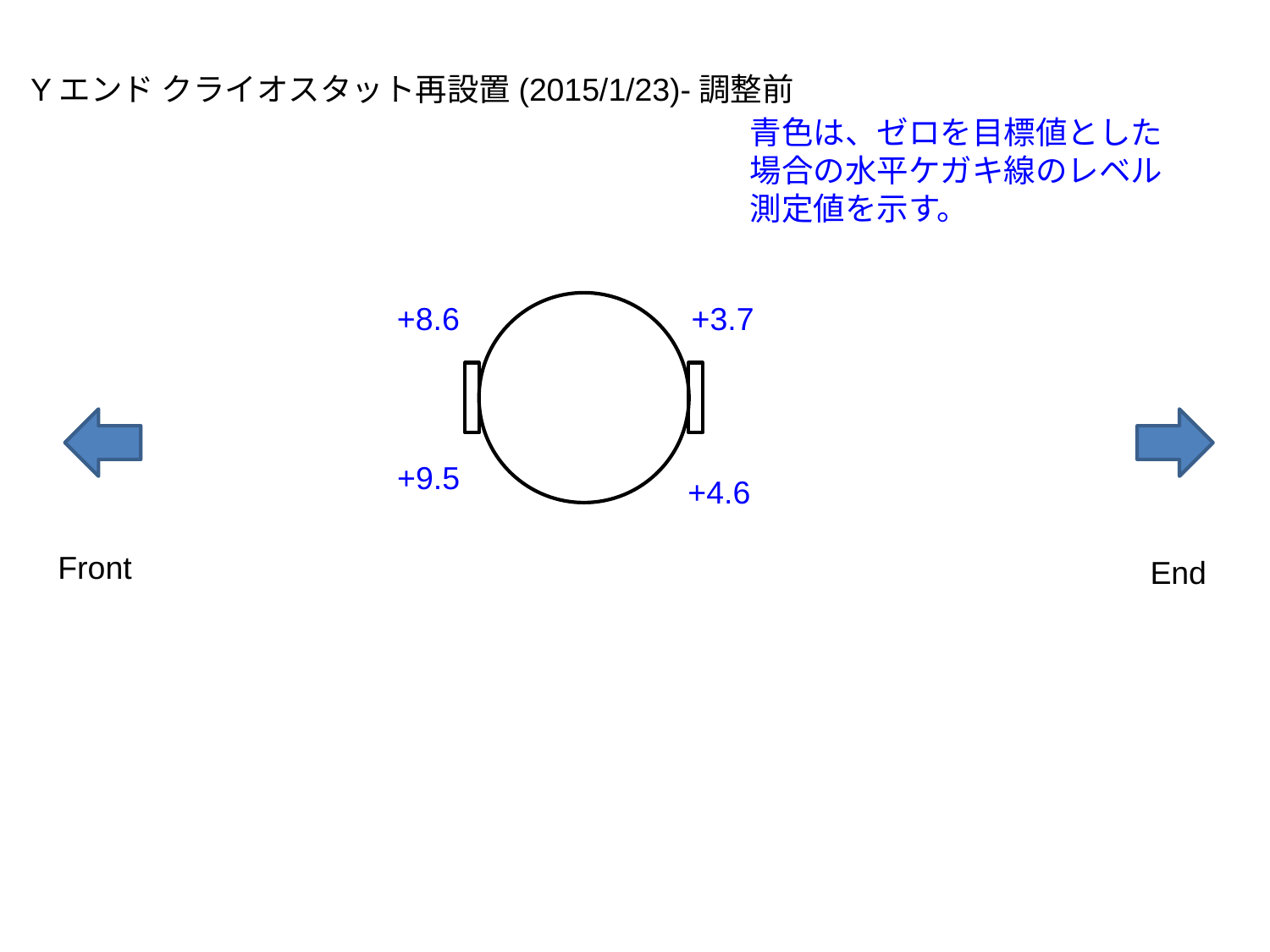

Yエンド クライオスタット再設置(2015/1/23)-調整前
青色は、ゼロを目標値とした場合の水平ケガキ線のレベル測定値を示す。
+8.6

+3.7

+9.5
+4.6
Front
End